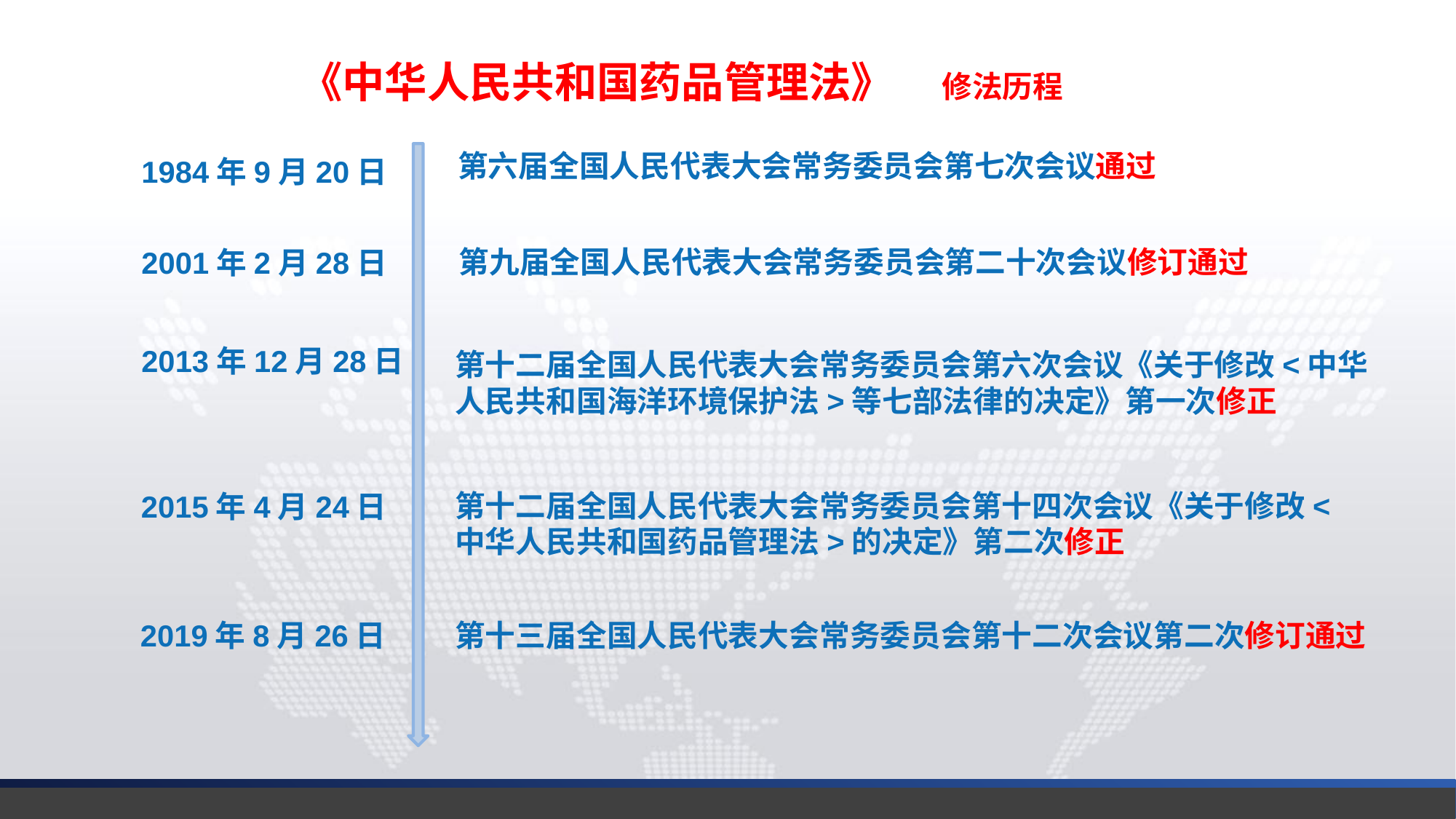

《中华人民共和国药品管理法》     修法历程
第六届全国人民代表大会常务委员会第七次会议通过

1984年9月20日
第九届全国人民代表大会常务委员会第二十次会议修订通过
2001年2月28日
2013年12月28日
第十二届全国人民代表大会常务委员会第六次会议《关于修改<中华人民共和国海洋环境保护法>等七部法律的决定》第一次修正
第十二届全国人民代表大会常务委员会第十四次会议《关于修改<中华人民共和国药品管理法>的决定》第二次修正
2015年4月24日
2019年8月26日
第十三届全国人民代表大会常务委员会第十二次会议第二次修订通过

延时符